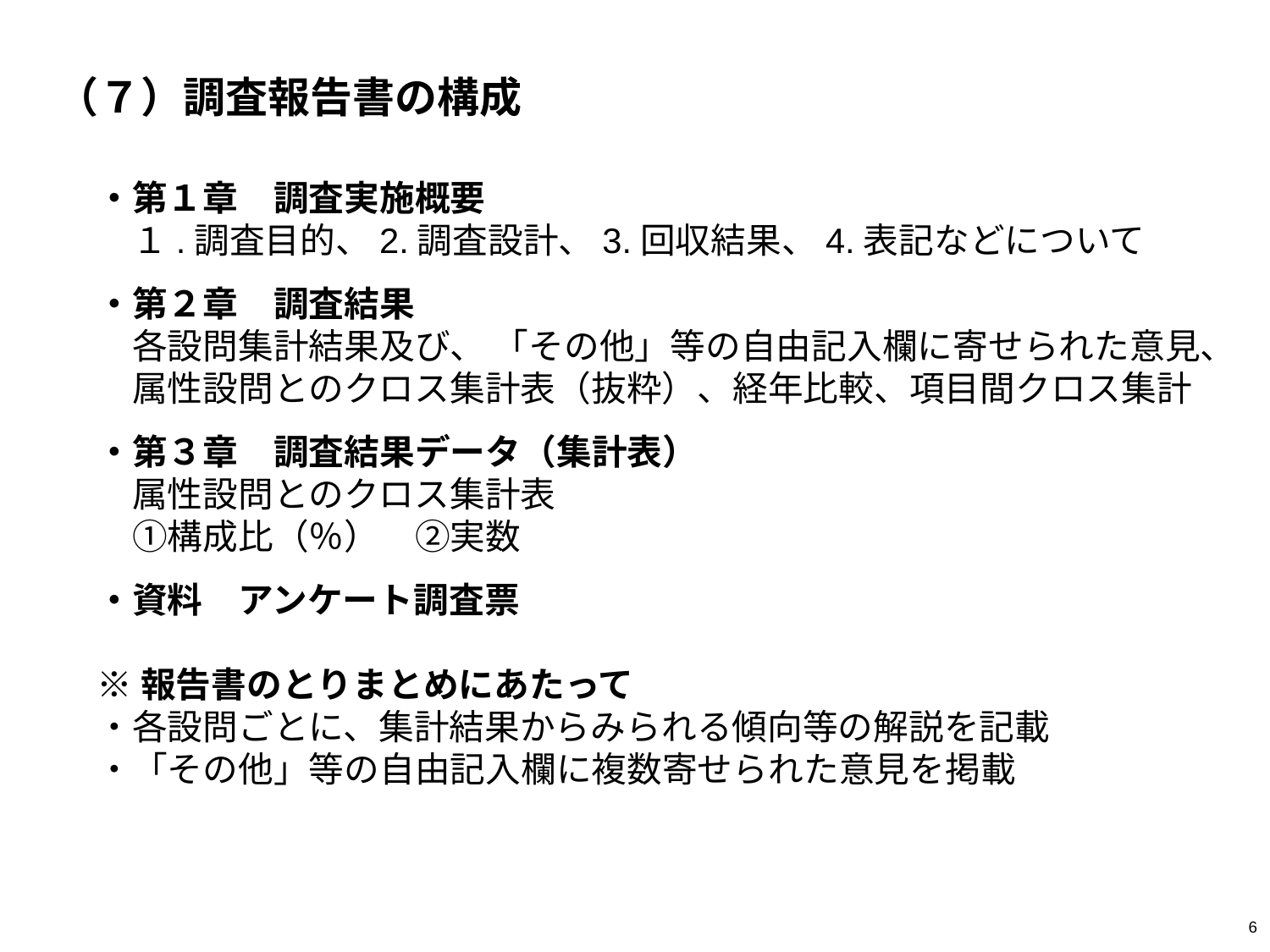

（７）調査報告書の構成

・第１章　調査実施概要
　１.調査目的、2.調査設計、3.回収結果、4.表記などについて

・第２章　調査結果
　各設問集計結果及び、 「その他」等の自由記入欄に寄せられた意見、
　属性設問とのクロス集計表（抜粋）、経年比較、項目間クロス集計

・第３章　調査結果データ（集計表）
　属性設問とのクロス集計表
　①構成比（％）　②実数

・資料　アンケート調査票

※報告書のとりまとめにあたって
・各設問ごとに、集計結果からみられる傾向等の解説を記載
・「その他」等の自由記入欄に複数寄せられた意見を掲載

6